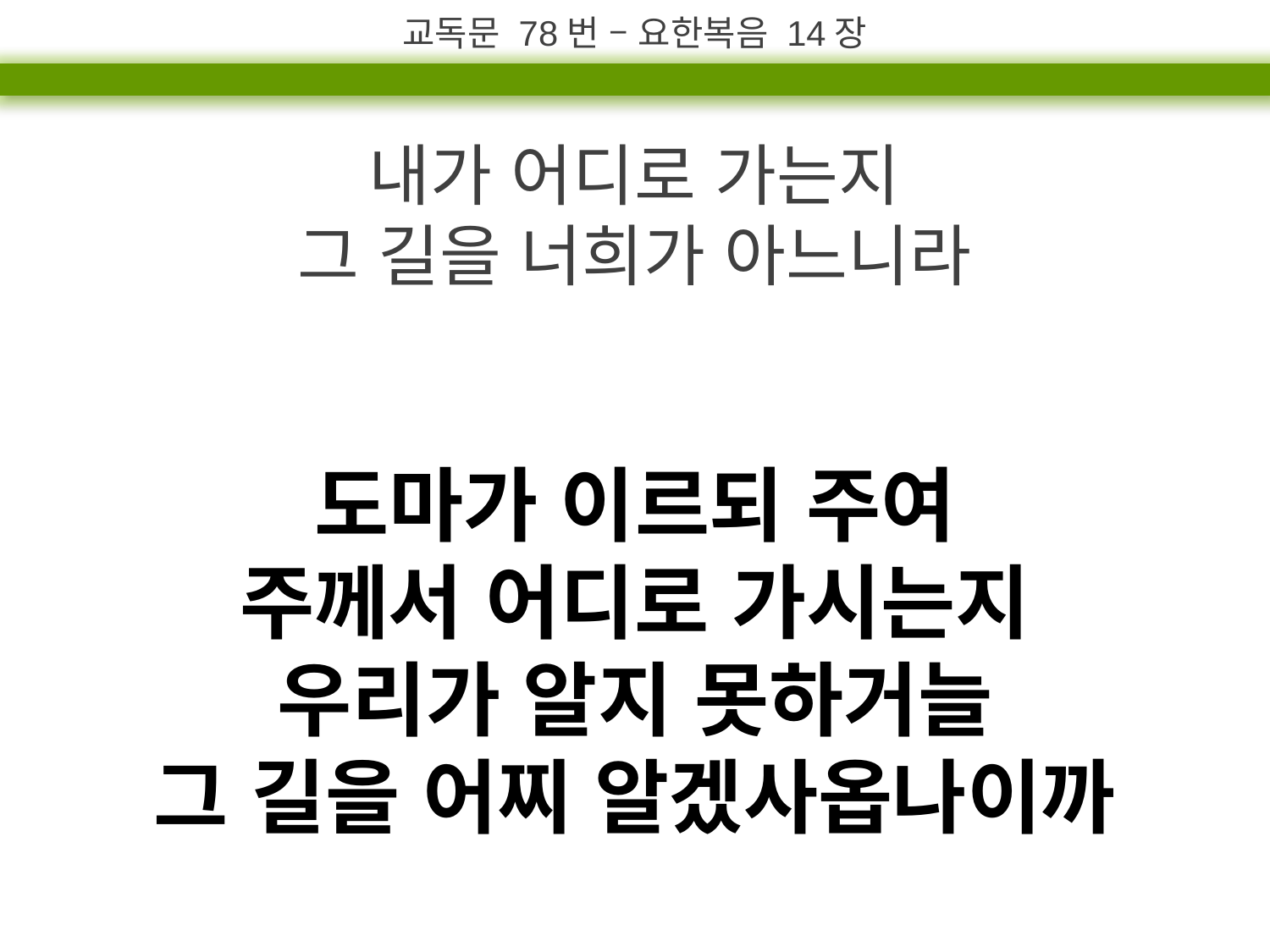

교독문 78번 – 요한복음 14장

내가 어디로 가는지
그 길을 너희가 아느니라
도마가 이르되 주여
주께서 어디로 가시는지
우리가 알지 못하거늘
그 길을 어찌 알겠사옵나이까